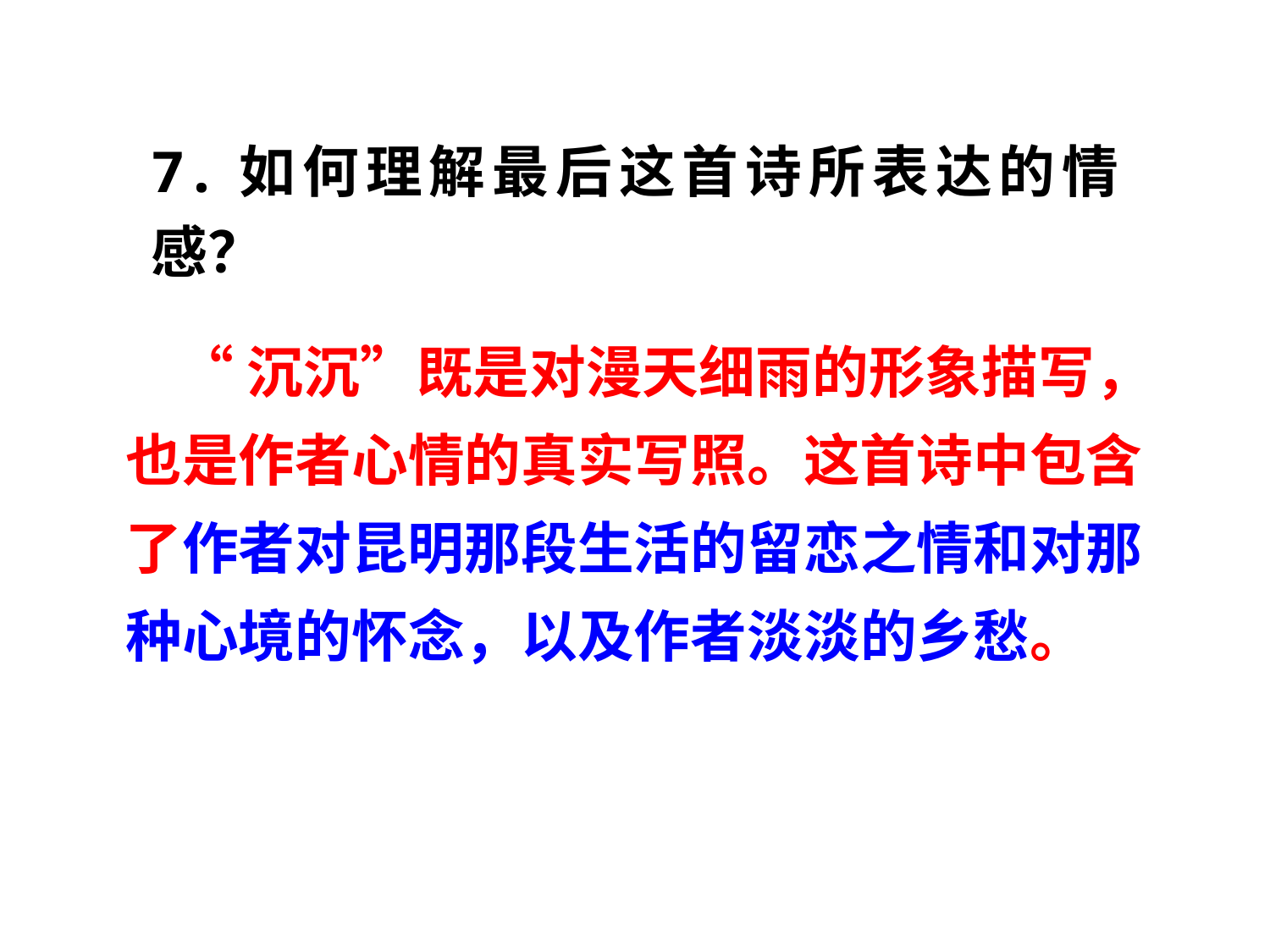

7.如何理解最后这首诗所表达的情感？
    “沉沉”既是对漫天细雨的形象描写，也是作者心情的真实写照。这首诗中包含了作者对昆明那段生活的留恋之情和对那种心境的怀念，以及作者淡淡的乡愁。